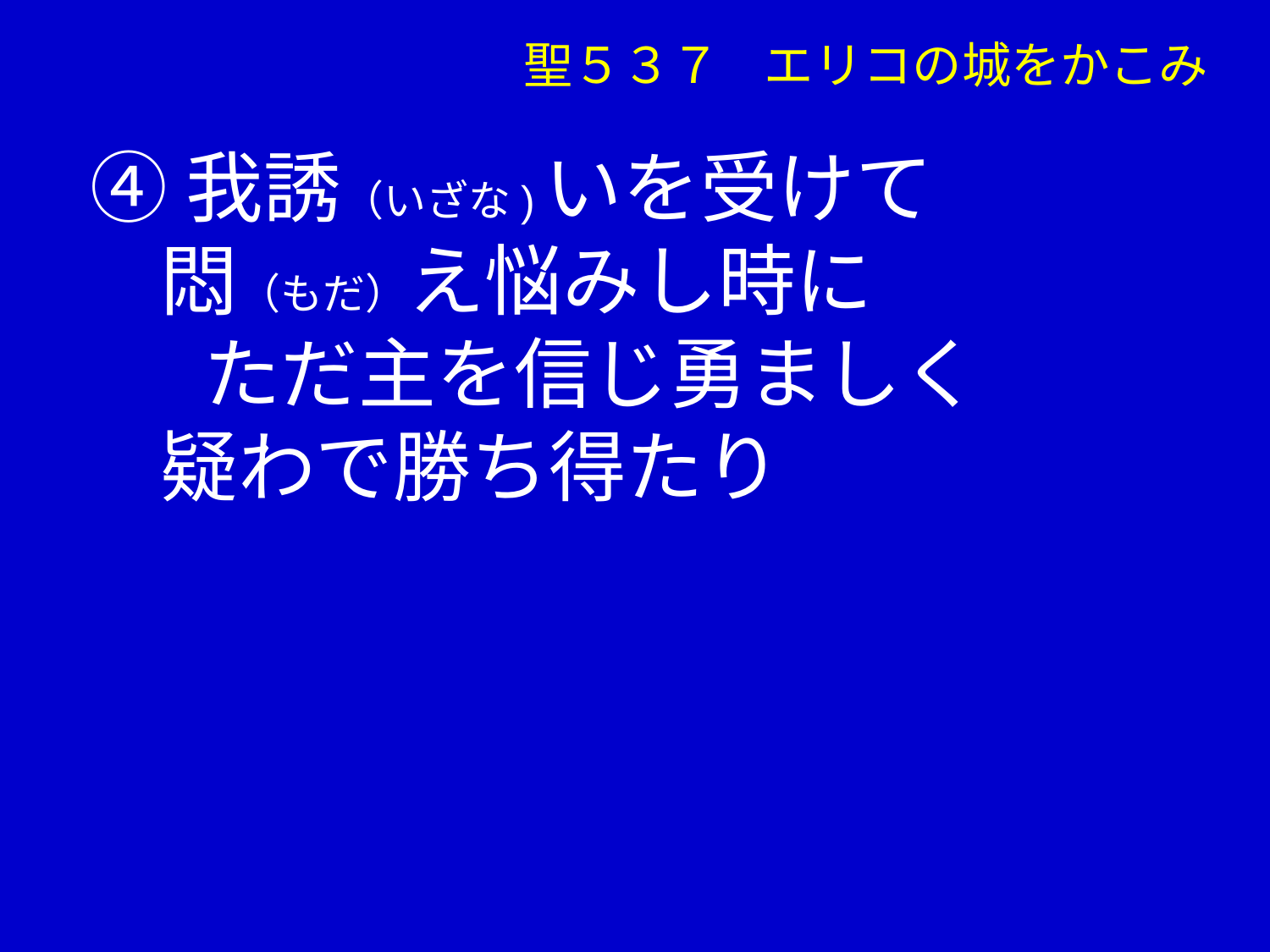

聖５３７    エリコの城をかこみ
④我誘（いざな)いを受けて
   悶（もだ）え悩みし時に
 　ただ主を信じ勇ましく
   疑わで勝ち得たり